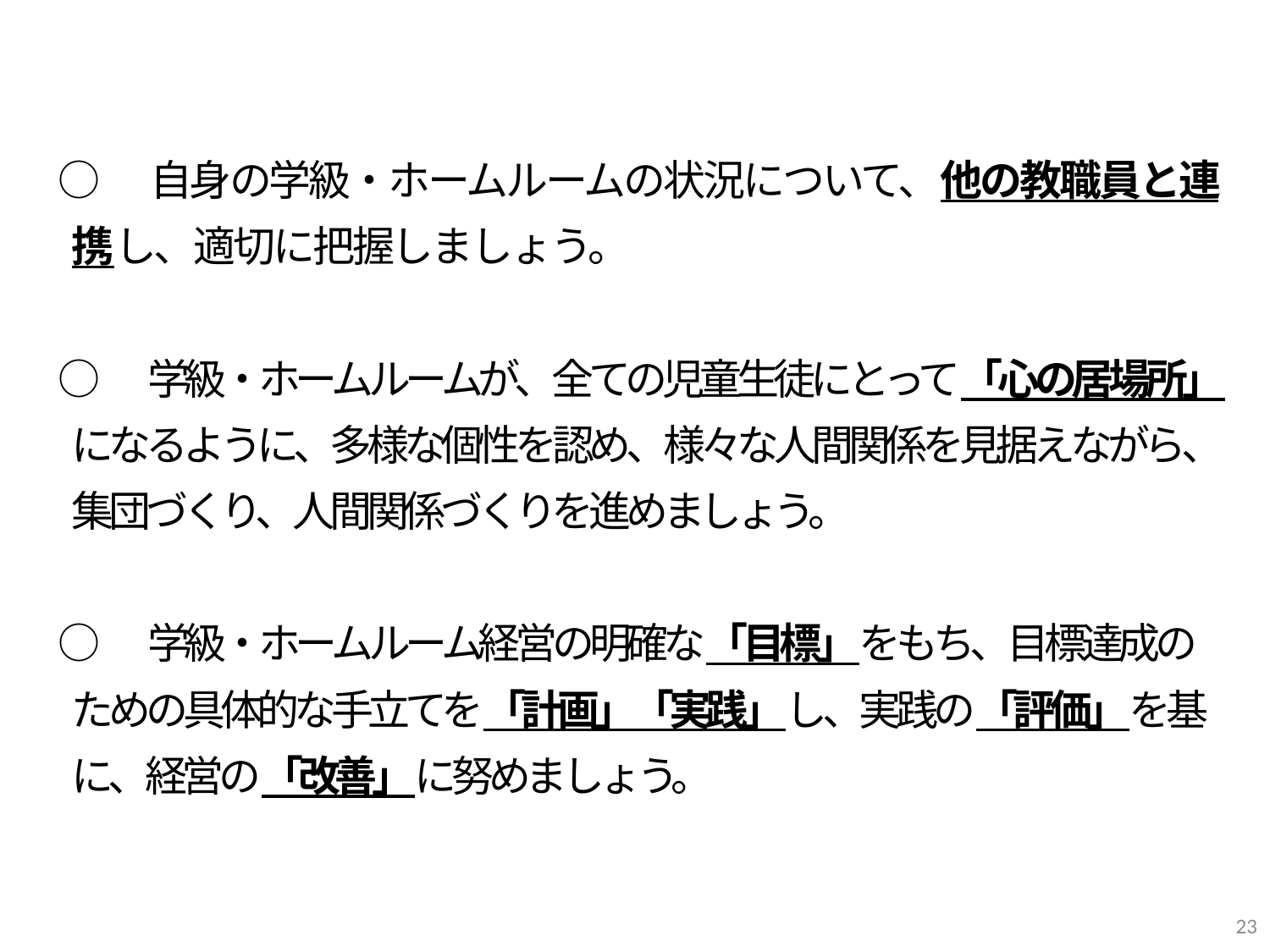

○　自身の学級・ホームルームの状況について、他の教職員と連携し、適切に把握しましょう。

○　学級・ホームルームが、全ての児童生徒にとって「心の居場所」になるように、多様な個性を認め、様々な人間関係を見据えながら、集団づくり、人間関係づくりを進めましょう。

○　学級・ホームルーム経営の明確な「目標」をもち、目標達成のための具体的な手立てを「計画」「実践」し、実践の「評価」を基に、経営の「改善」に努めましょう。
23